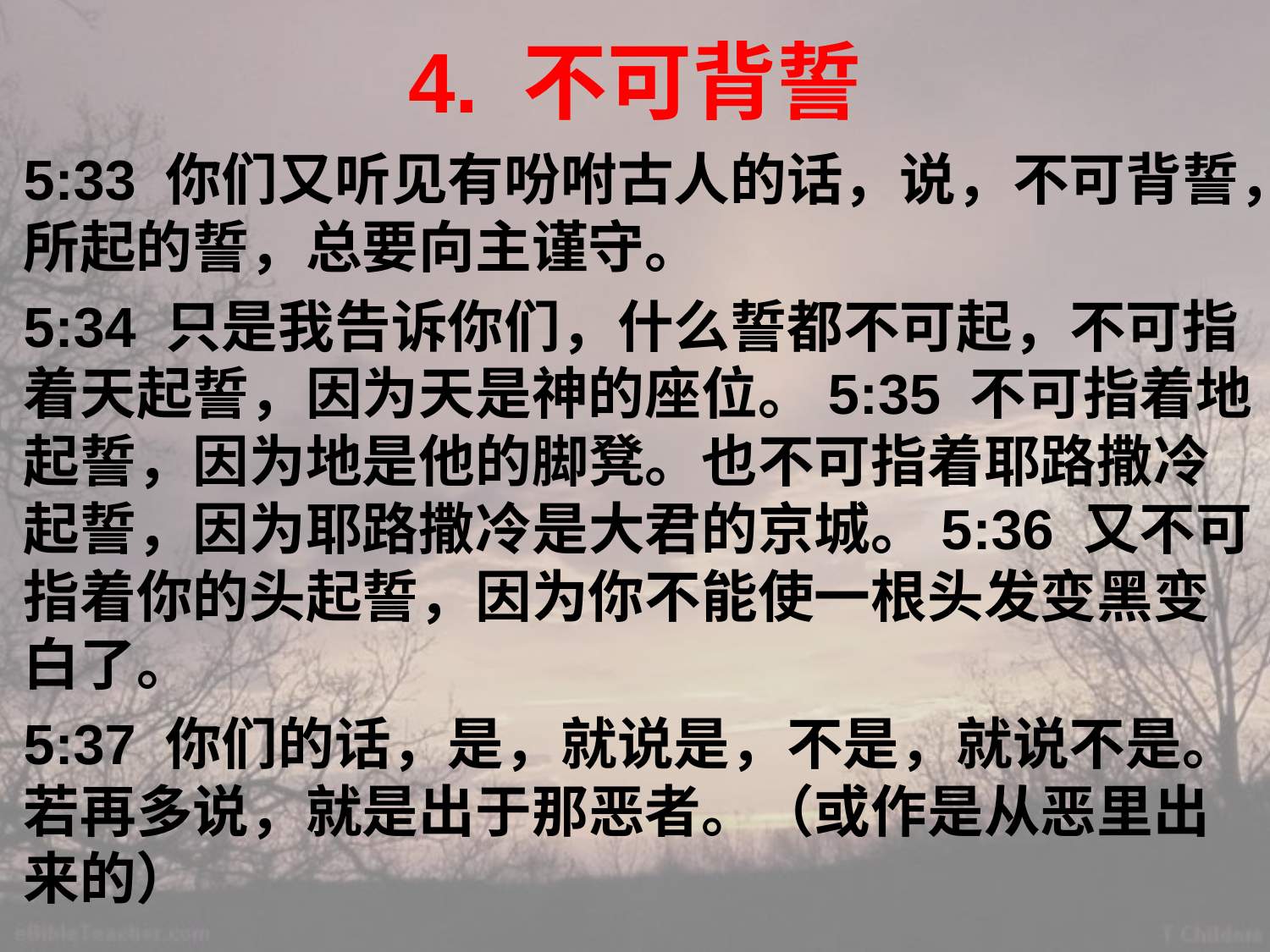

# 4. 不可背誓
5:33 你们又听见有吩咐古人的话，说，不可背誓，所起的誓，总要向主谨守。
5:34 只是我告诉你们，什么誓都不可起，不可指着天起誓，因为天是神的座位。5:35 不可指着地起誓，因为地是他的脚凳。也不可指着耶路撒冷起誓，因为耶路撒冷是大君的京城。5:36 又不可指着你的头起誓，因为你不能使一根头发变黑变白了。
5:37 你们的话，是，就说是，不是，就说不是。若再多说，就是出于那恶者。（或作是从恶里出来的）